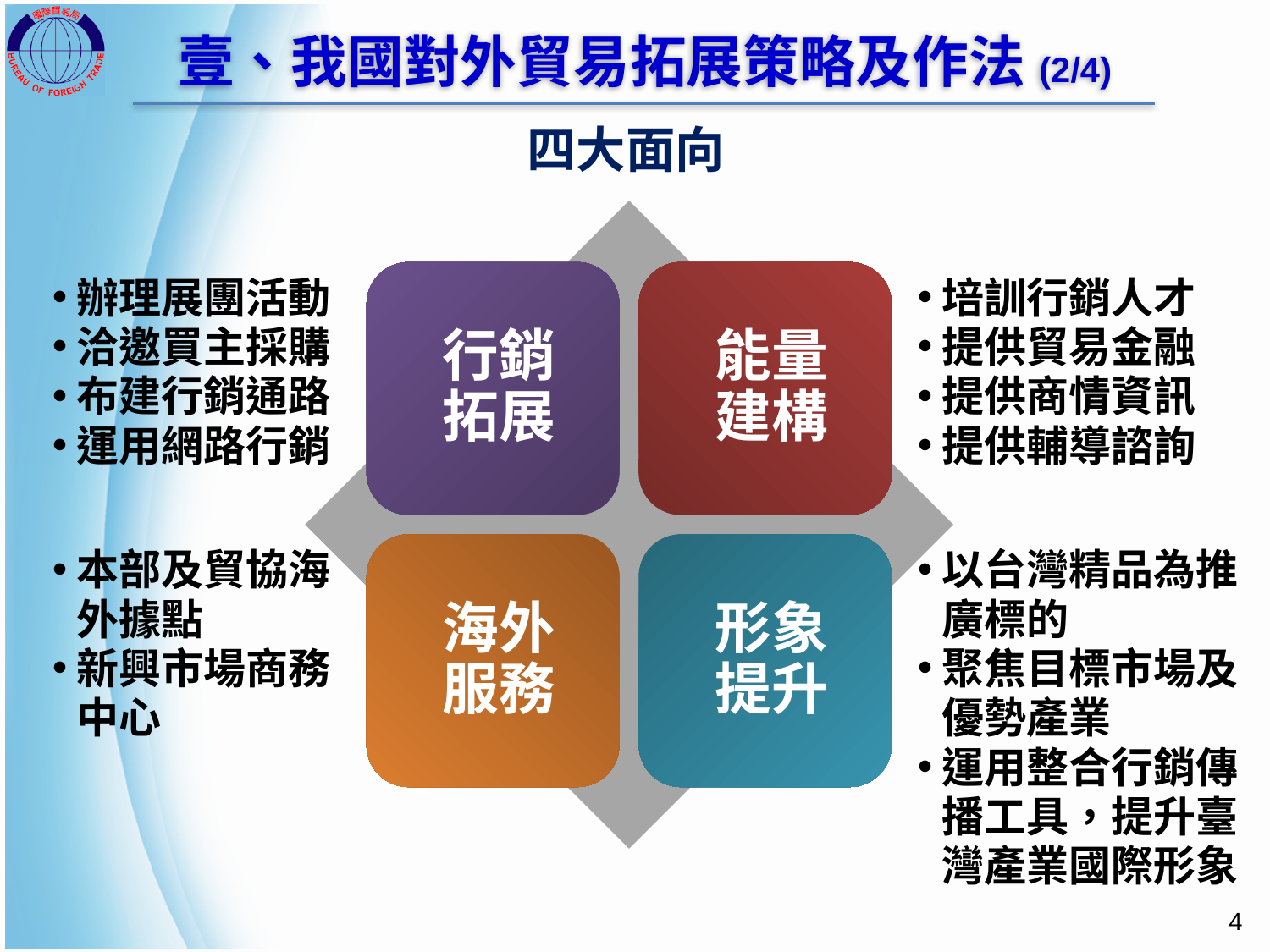

壹、我國對外貿易拓展策略及作法(2/4)
四大面向
行銷
拓展
能量
建構
海外
服務
形象
提升
辦理展團活動
洽邀買主採購
布建行銷通路
運用網路行銷
培訓行銷人才
提供貿易金融
提供商情資訊
提供輔導諮詢
本部及貿協海外據點
新興市場商務中心
以台灣精品為推廣標的
聚焦目標市場及優勢產業
運用整合行銷傳播工具，提升臺灣產業國際形象